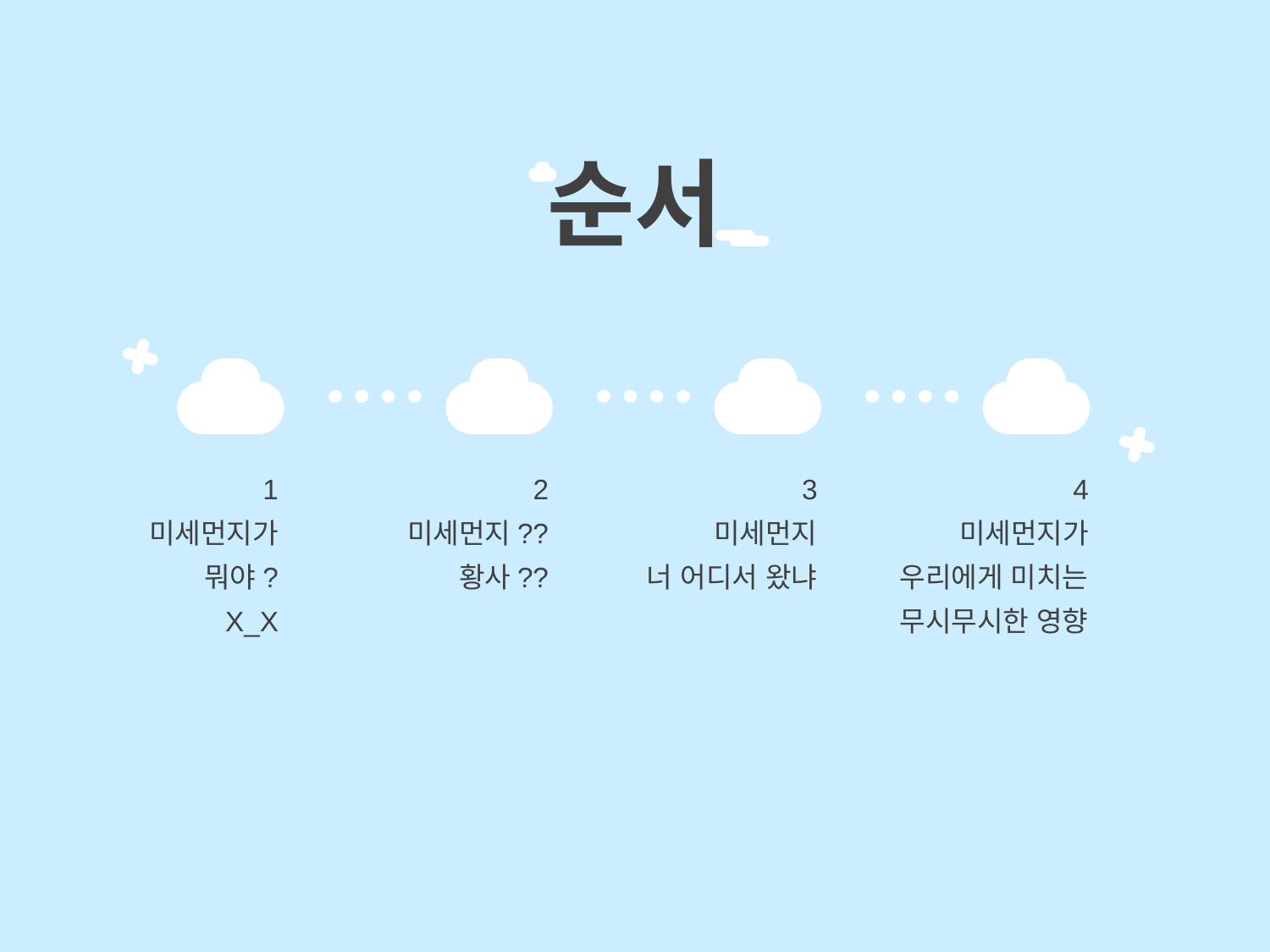

순서

4
미세먼지가
우리에게 미치는
무시무시한 영향
1
미세먼지가
뭐야?
X_X
2
미세먼지??
황사??
3
미세먼지
너 어디서 왔냐